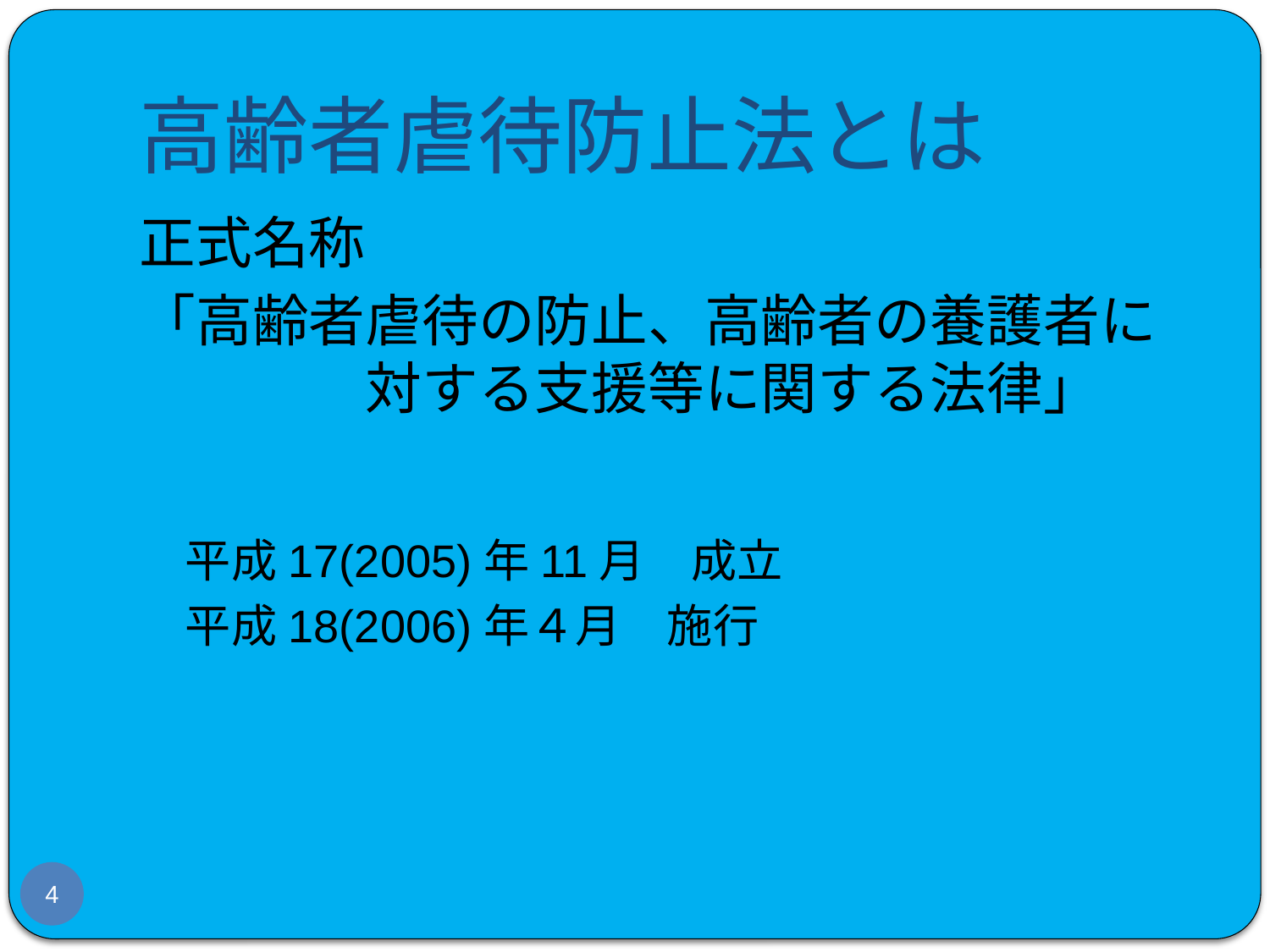

# 高齢者虐待防止法とは
正式名称
「高齢者虐待の防止、高齢者の養護者に　　　　対する支援等に関する法律」

　平成17(2005)年11月　成立
　平成18(2006)年４月　施行

4